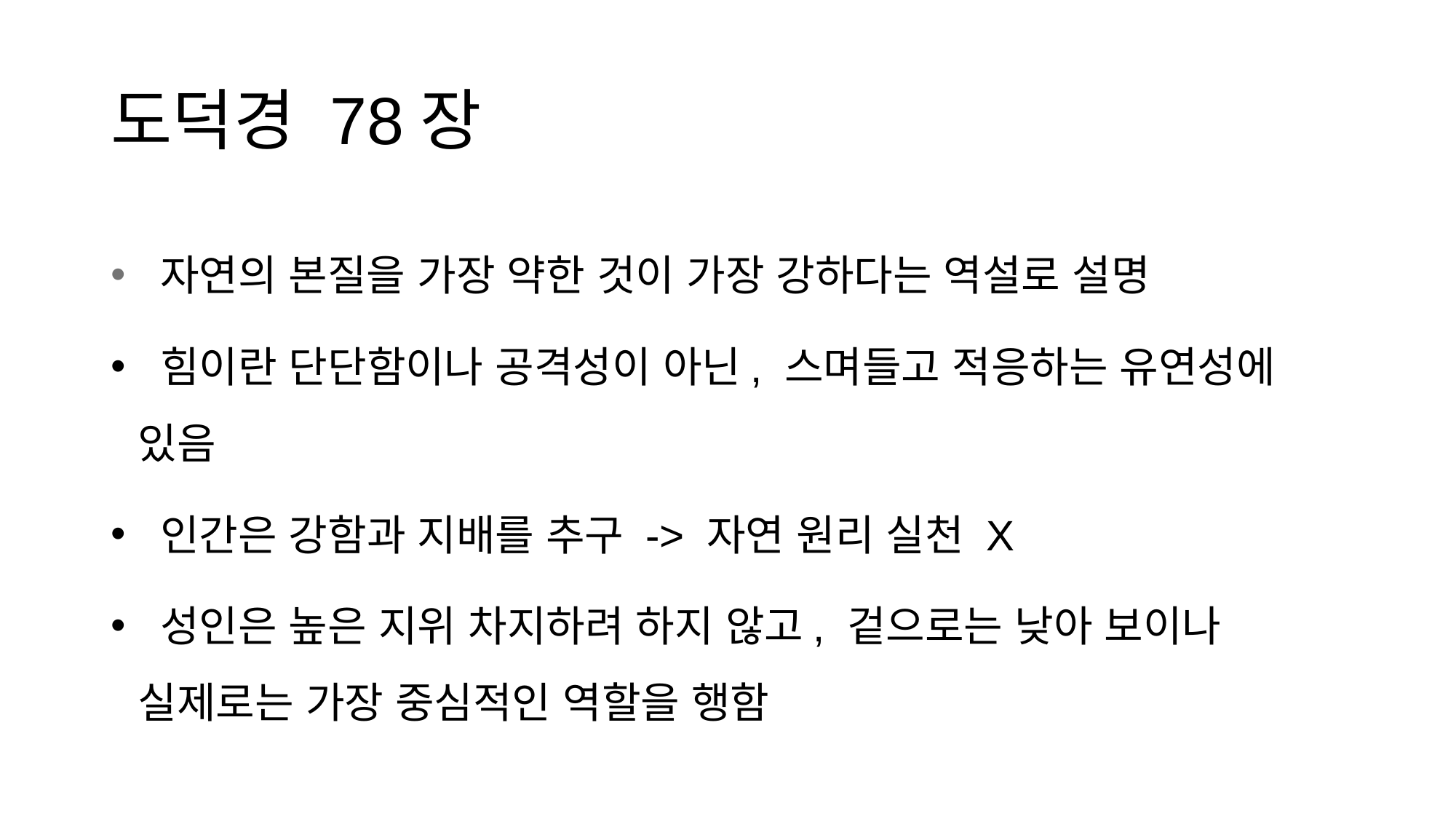

# 도덕경 78장
 자연의 본질을 가장 약한 것이 가장 강하다는 역설로 설명
 힘이란 단단함이나 공격성이 아닌, 스며들고 적응하는 유연성에 있음
 인간은 강함과 지배를 추구 -> 자연 원리 실천 X
 성인은 높은 지위 차지하려 하지 않고, 겉으로는 낮아 보이나 실제로는 가장 중심적인 역할을 행함